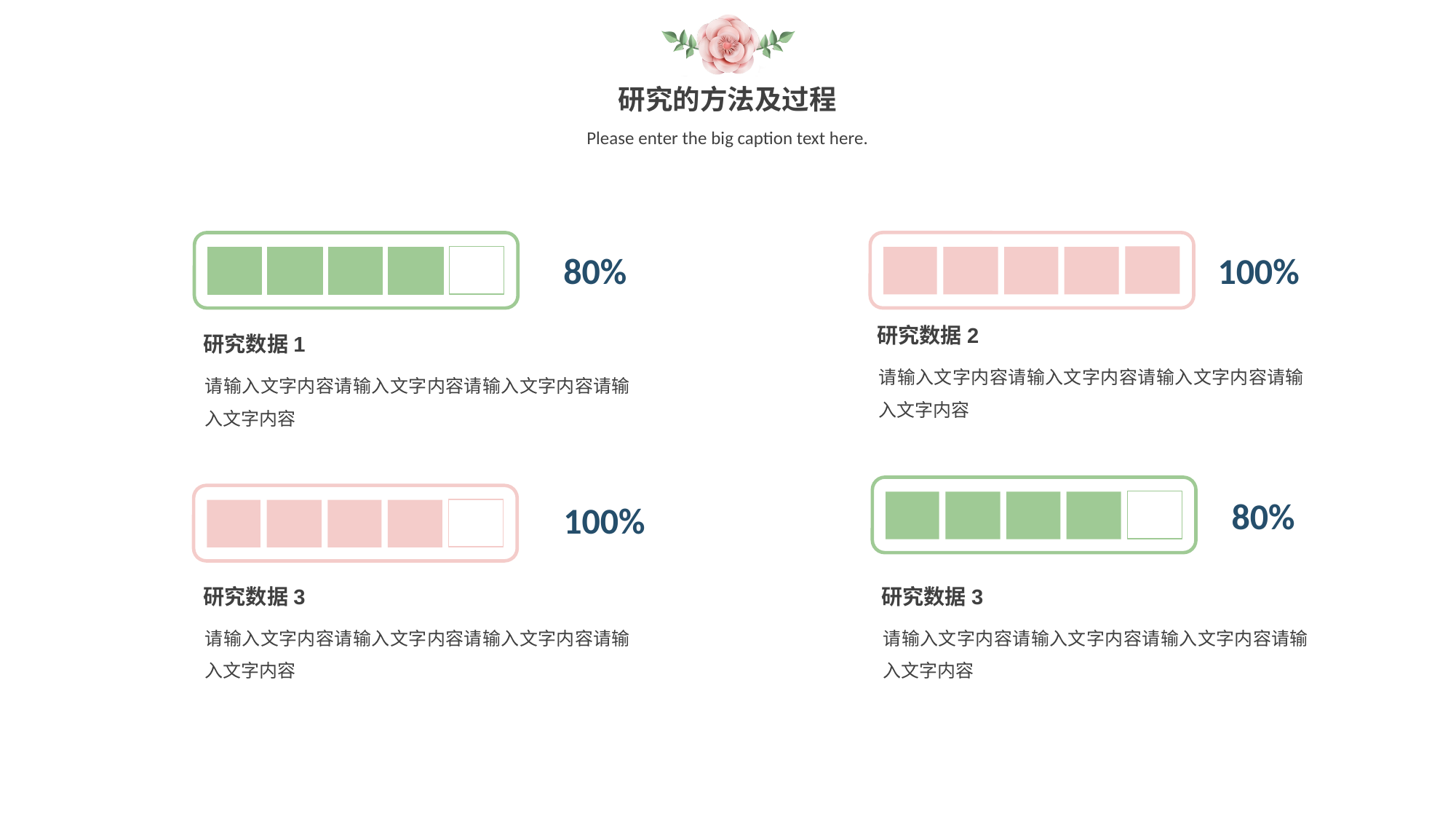

研究的方法及过程
Please enter the big caption text here.

80%
100%
研究数据2
研究数据1
请输入文字内容请输入文字内容请输入文字内容请输入文字内容
请输入文字内容请输入文字内容请输入文字内容请输入文字内容

80%
100%
研究数据3
研究数据3
请输入文字内容请输入文字内容请输入文字内容请输入文字内容
请输入文字内容请输入文字内容请输入文字内容请输入文字内容